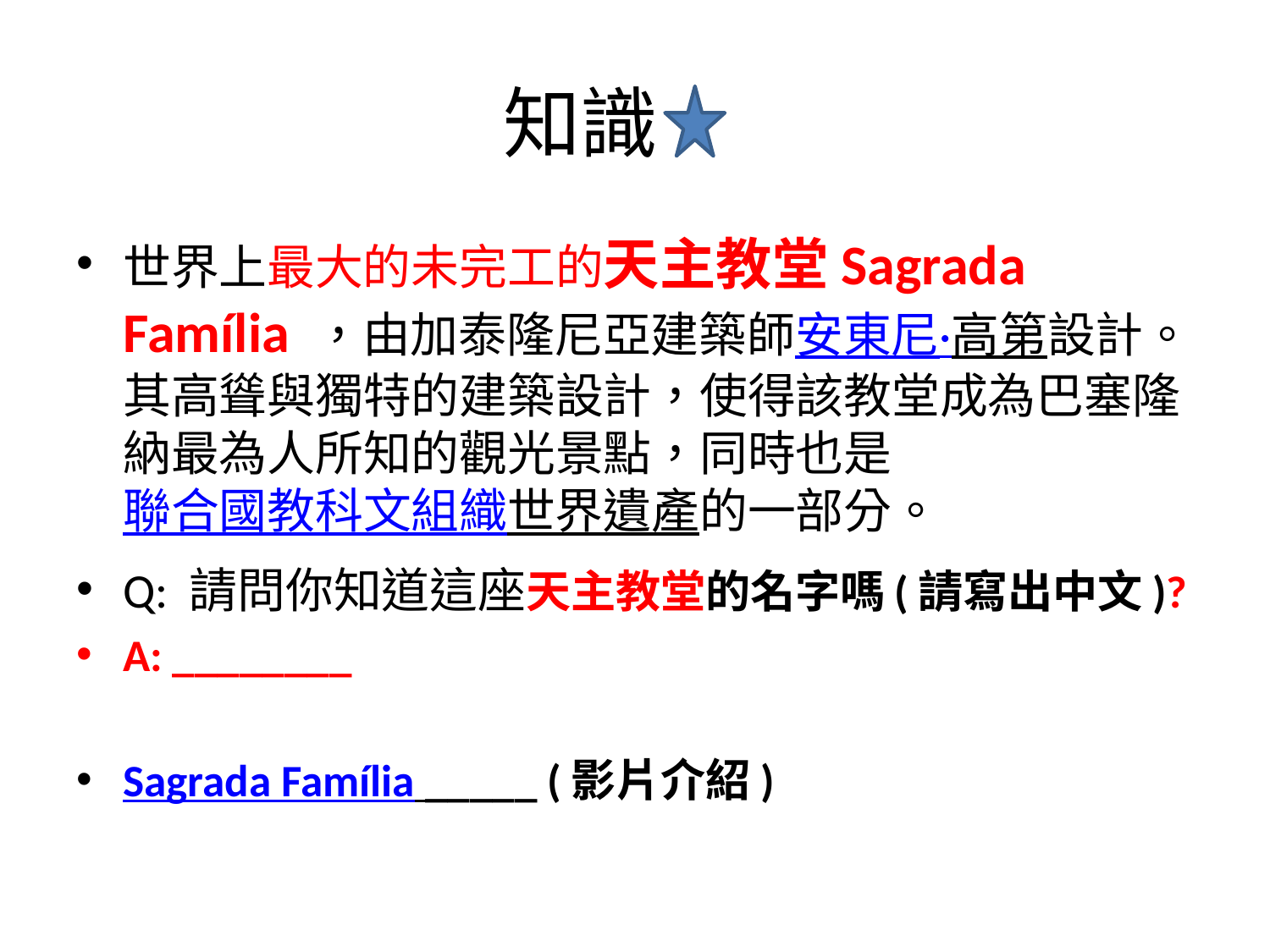

# 知識

世界上最大的未完工的天主教堂Sagrada Família ，由加泰隆尼亞建築師安東尼·高第設計。其高聳與獨特的建築設計，使得該教堂成為巴塞隆納最為人所知的觀光景點，同時也是聯合國教科文組織世界遺產的一部分。
Q: 請問你知道這座天主教堂的名字嗎(請寫出中文)?
A: ________

Sagrada Família _____ (影片介紹)